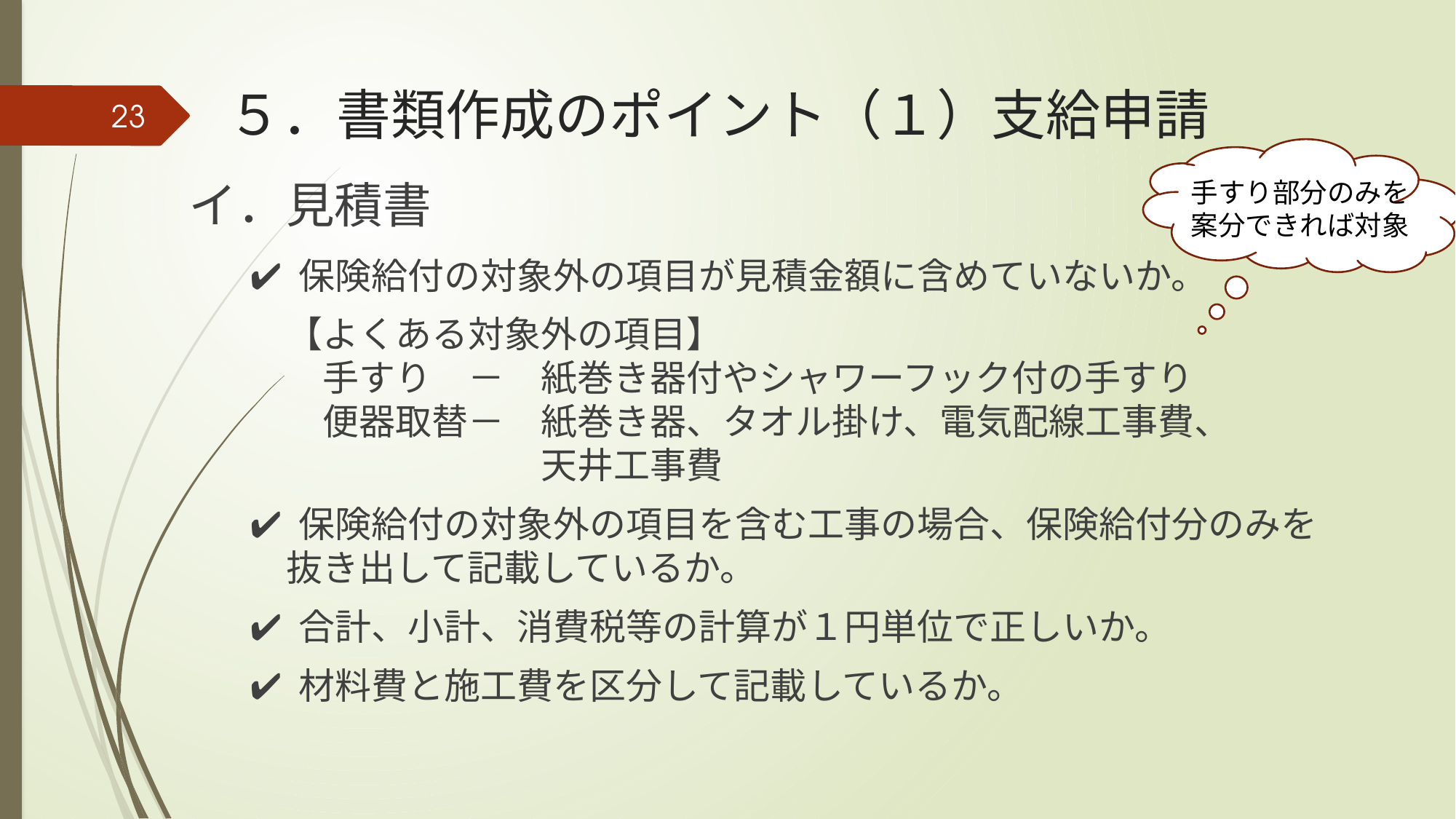

# ５．書類作成のポイント（１）支給申請
23

イ．見積書
手すり部分のみを
案分できれば対象
✔ 保険給付の対象外の項目が見積金額に含めていないか。
　【よくある対象外の項目】
　　手すり　－　紙巻き器付やシャワーフック付の手すり
　　便器取替－　紙巻き器、タオル掛け、電気配線工事費、
　　　　　　　　天井工事費
✔ 保険給付の対象外の項目を含む工事の場合、保険給付分のみを
　抜き出して記載しているか。
✔ 合計、小計、消費税等の計算が１円単位で正しいか。
✔ 材料費と施工費を区分して記載しているか。